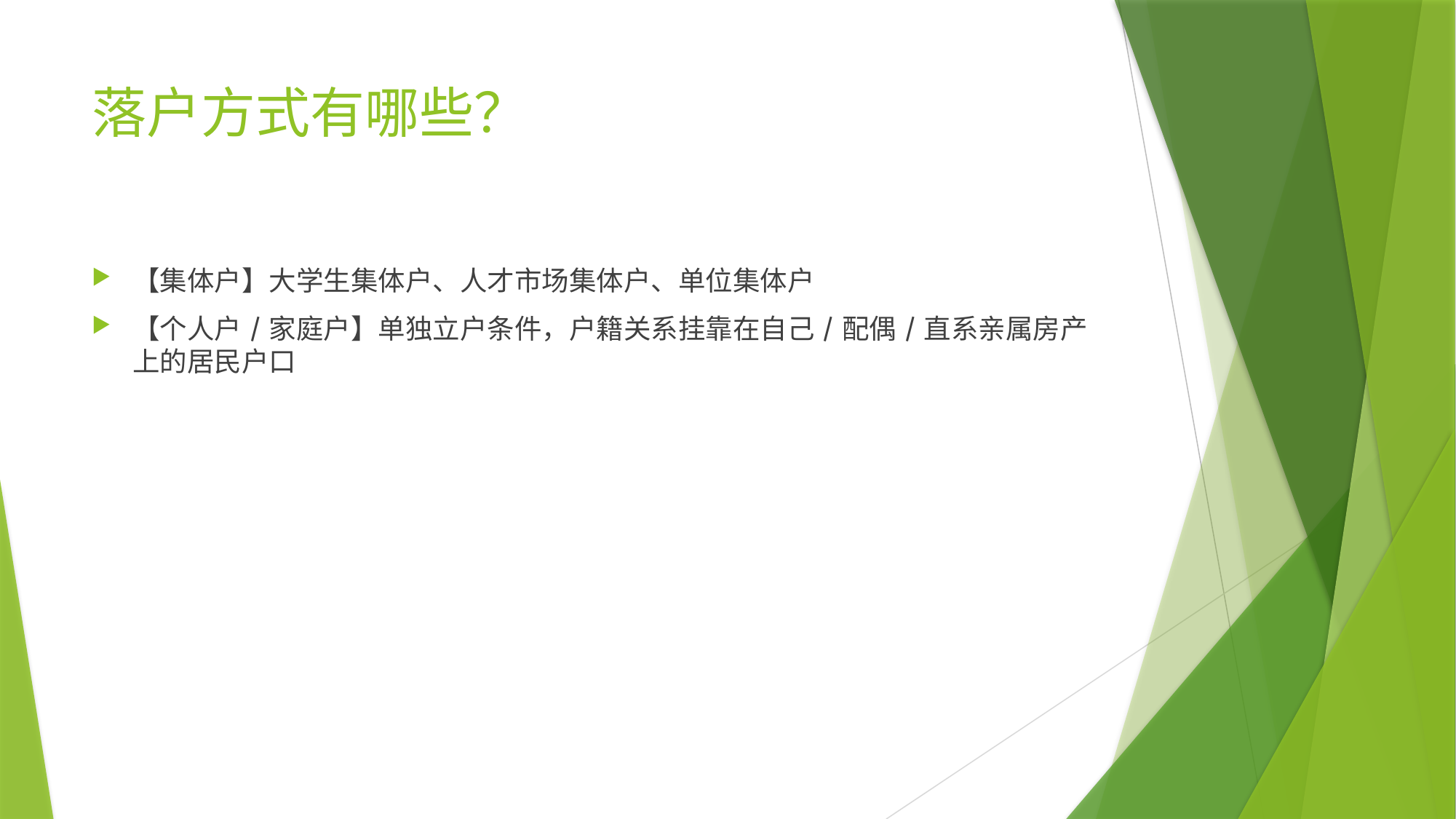

# 落户方式有哪些？
【集体户】大学生集体户、人才市场集体户、单位集体户
【个人户/家庭户】单独立户条件，户籍关系挂靠在自己/配偶/直系亲属房产上的居民户口